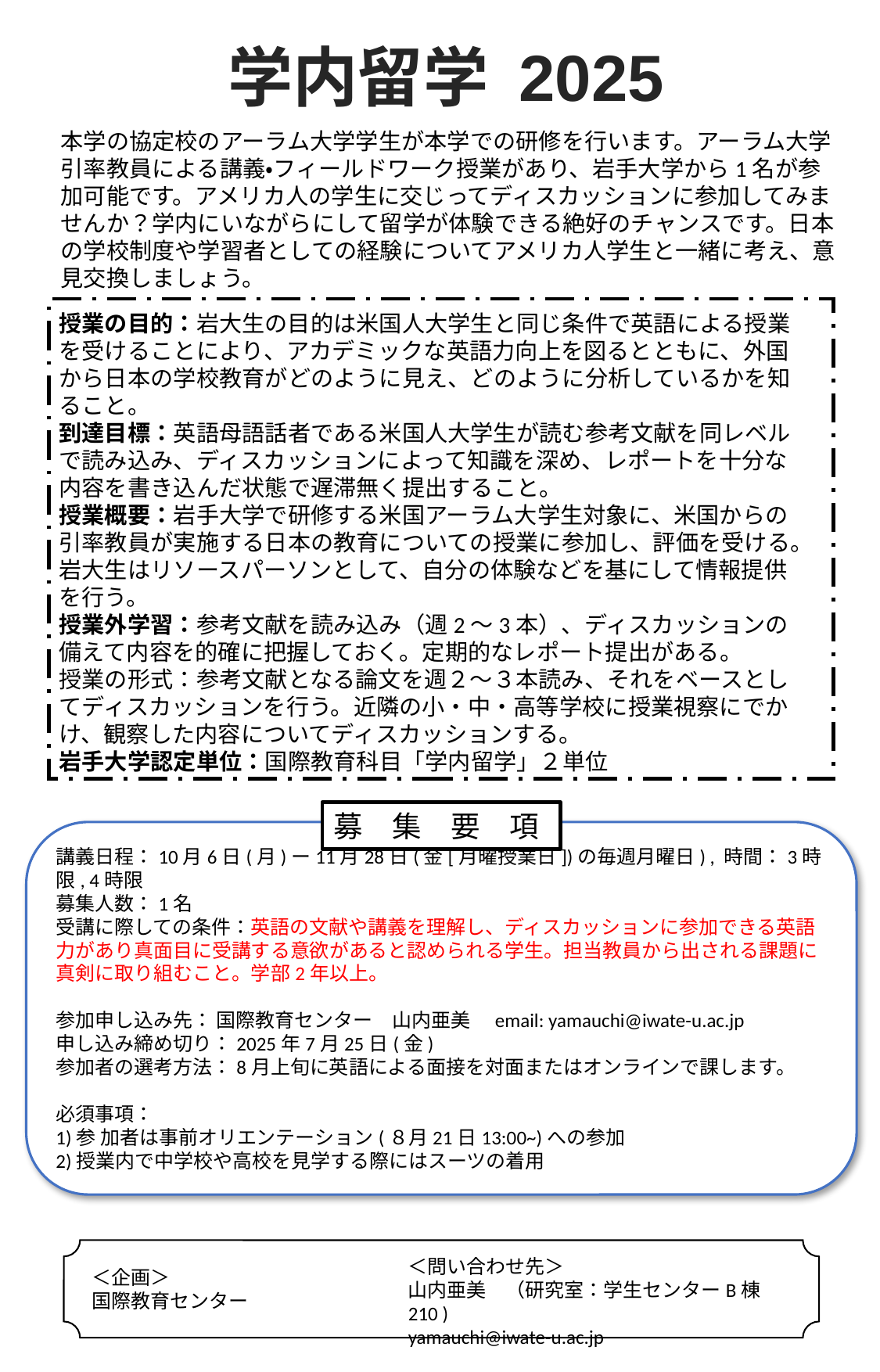

# 学内留学 2025
本学の協定校のアーラム大学学生が本学での研修を行います。アーラム大学引率教員による講義・フィールドワーク授業があり、岩手大学から1名が参加可能です。アメリカ人の学生に交じってディスカッションに参加してみませんか？学内にいながらにして留学が体験できる絶好のチャンスです。日本の学校制度や学習者としての経験についてアメリカ人学生と一緒に考え、意見交換しましょう。

授業の目的：岩大生の目的は米国人大学生と同じ条件で英語による授業を受けることにより、アカデミックな英語力向上を図るとともに、外国から日本の学校教育がどのように見え、どのように分析しているかを知ること。
到達目標：英語母語話者である米国人大学生が読む参考文献を同レベルで読み込み、ディスカッションによって知識を深め、レポートを十分な内容を書き込んだ状態で遅滞無く提出すること。
授業概要：岩手大学で研修する米国アーラム大学生対象に、米国からの引率教員が実施する日本の教育についての授業に参加し、評価を受ける。岩大生はリソースパーソンとして、自分の体験などを基にして情報提供を行う。
授業外学習：参考文献を読み込み（週2～3本）、ディスカッションの備えて内容を的確に把握しておく。定期的なレポート提出がある。
授業の形式：参考文献となる論文を週２～３本読み、それをベースとしてディスカッションを行う。近隣の小・中・高等学校に授業視察にでかけ、観察した内容についてディスカッションする。
岩手大学認定単位：国際教育科目「学内留学」２単位

募　集　要　項
講義日程：10月6日(月)ー11月28日(金[月曜授業日])の毎週月曜日) , 時間：3時限, 4時限
募集人数：1名
受講に際しての条件：英語の文献や講義を理解し、ディスカッションに参加できる英語力があり真面目に受講する意欲があると認められる学生。担当教員から出される課題に真剣に取り組むこと。学部2年以上。

参加申し込み先： 国際教育センター　山内亜美　email: yamauchi@iwate-u.ac.jp
申し込み締め切り：2025年7月25日(金)
参加者の選考方法：8月上旬に英語による面接を対面またはオンラインで課します。

必須事項：
1)参 加者は事前オリエンテーション(８月21日13:00~)への参加
2)授業内で中学校や高校を見学する際にはスーツの着用

＜問い合わせ先＞
山内亜美　（研究室：学生センターB棟210 )
yamauchi@iwate-u.ac.jp

＜企画＞
国際教育センター